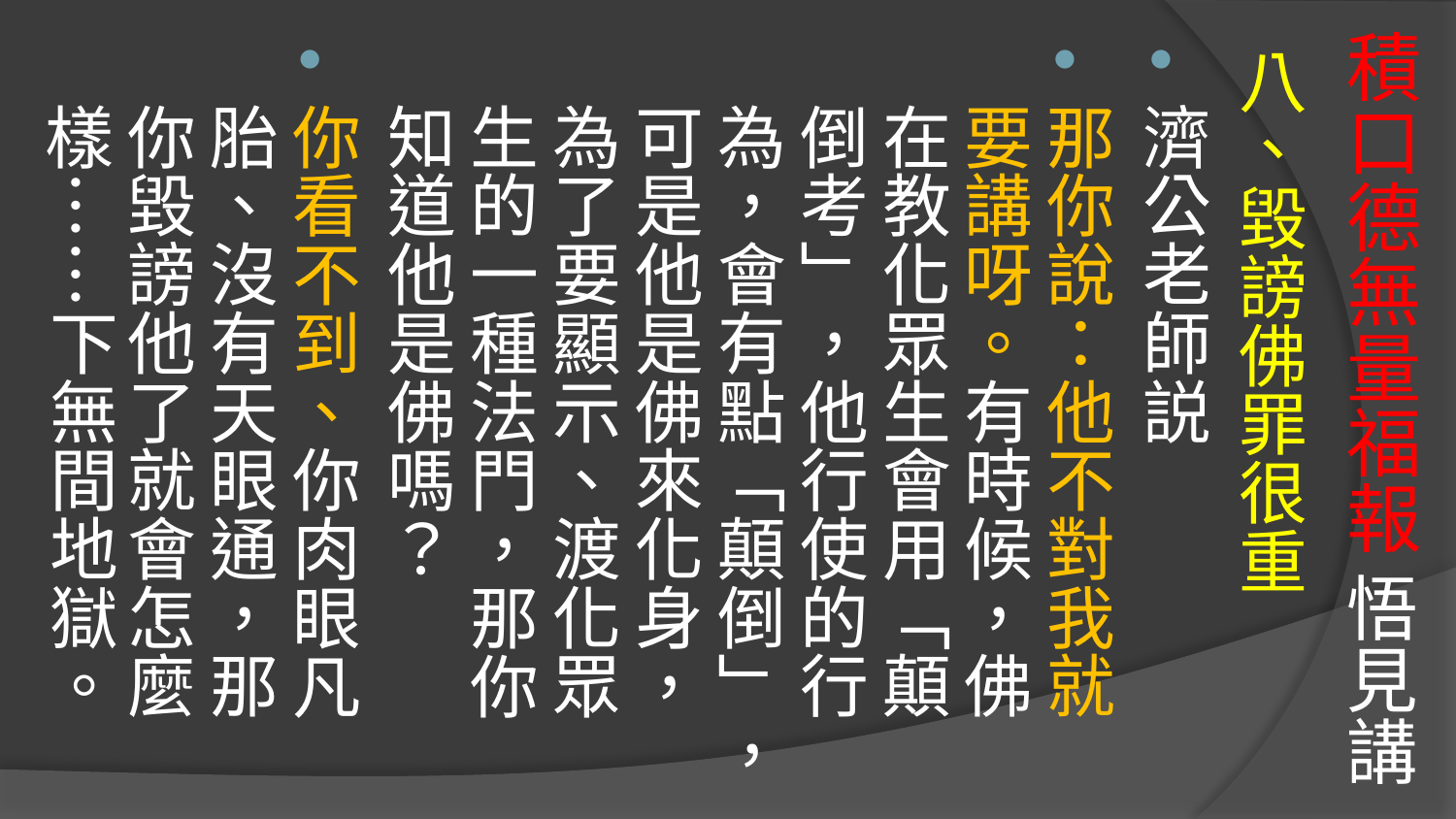

# 積口德無量福報 悟見講
八、毀謗佛罪很重
濟公老師説
那你說：他不對我就要講呀。有時候，佛在教化眾生會用「顛倒考」，他行使的行為，會有點「顛倒」，可是他是佛來化身，為了要顯示、渡化眾生的一種法門，那你知道他是佛嗎？
你看不到、你肉眼凡胎、沒有天眼通，那你毀謗他了就會怎麼樣……下無間地獄。